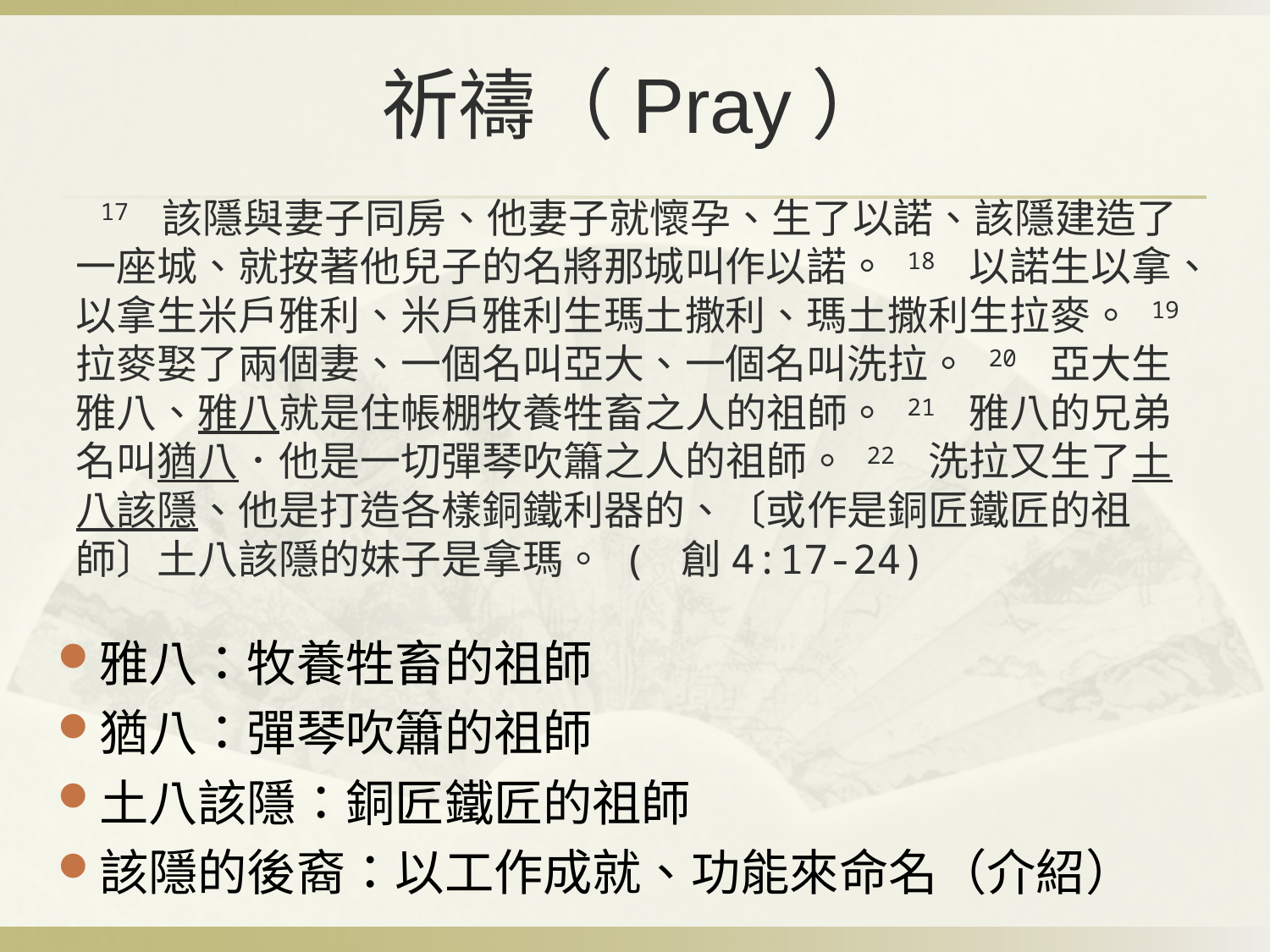

祈禱（Pray）
# 17 該隱與妻子同房、他妻子就懷孕、生了以諾、該隱建造了一座城、就按著他兒子的名將那城叫作以諾。 18 以諾生以拿、以拿生米戶雅利、米戶雅利生瑪土撒利、瑪土撒利生拉麥。 19 拉麥娶了兩個妻、一個名叫亞大、一個名叫洗拉。 20 亞大生雅八、雅八就是住帳棚牧養牲畜之人的祖師。 21 雅八的兄弟名叫猶八．他是一切彈琴吹簫之人的祖師。 22 洗拉又生了土八該隱、他是打造各樣銅鐵利器的、〔或作是銅匠鐵匠的祖師〕土八該隱的妹子是拿瑪。 ( 創4:17-24)
雅八：牧養牲畜的祖師
猶八：彈琴吹簫的祖師
土八該隱：銅匠鐵匠的祖師
該隱的後裔：以工作成就、功能來命名（介紹）